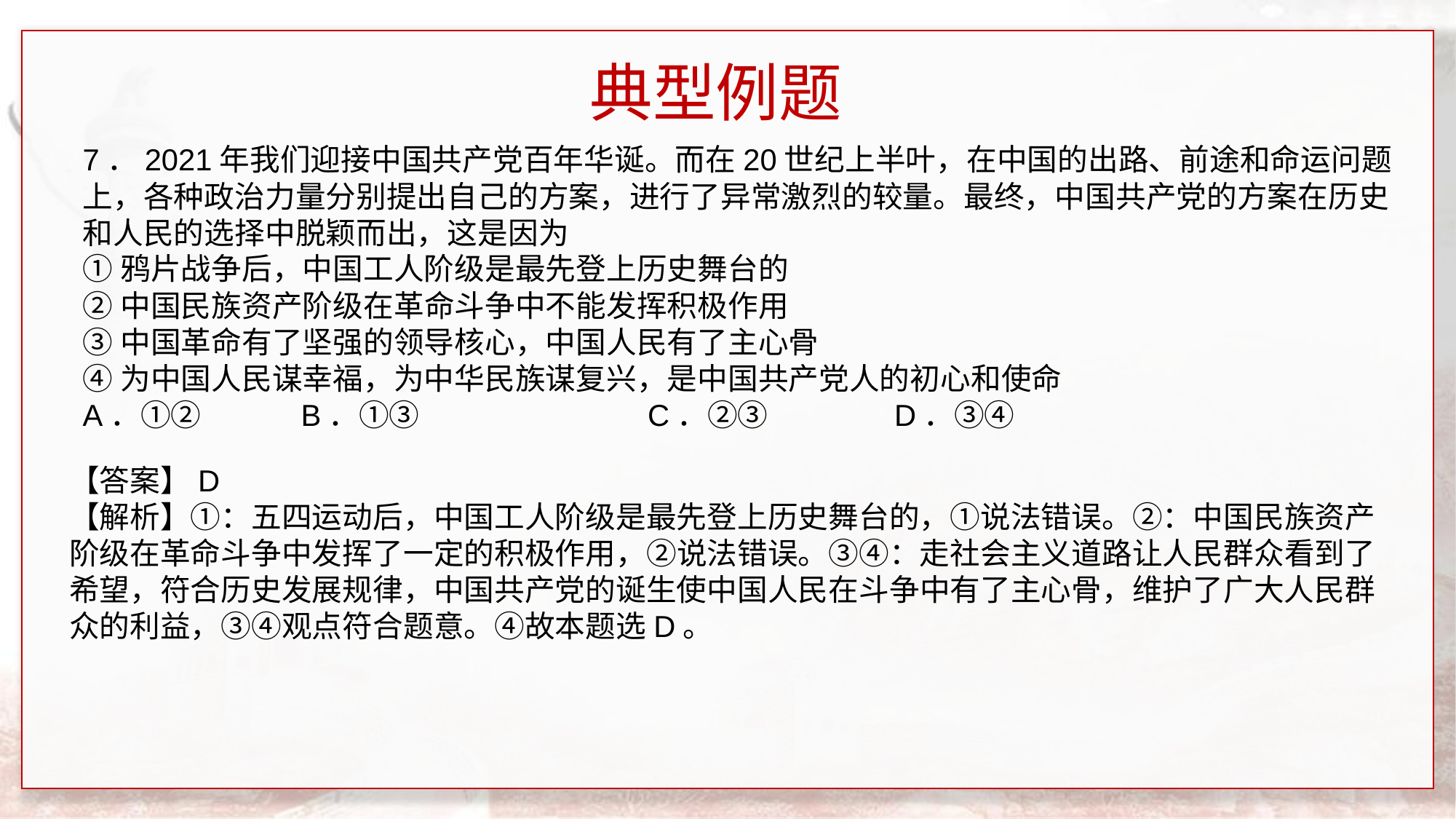

典型例题
7．2021年我们迎接中国共产党百年华诞。而在20世纪上半叶，在中国的出路、前途和命运问题上，各种政治力量分别提出自己的方案，进行了异常激烈的较量。最终，中国共产党的方案在历史和人民的选择中脱颖而出，这是因为
①鸦片战争后，中国工人阶级是最先登上历史舞台的
②中国民族资产阶级在革命斗争中不能发挥积极作用
③中国革命有了坚强的领导核心，中国人民有了主心骨
④为中国人民谋幸福，为中华民族谋复兴，是中国共产党人的初心和使命
A．①②	B．①③	                  C．②③	      D．③④
【答案】D
【解析】①：五四运动后，中国工人阶级是最先登上历史舞台的，①说法错误。②：中国民族资产阶级在革命斗争中发挥了一定的积极作用，②说法错误。③④：走社会主义道路让人民群众看到了希望，符合历史发展规律，中国共产党的诞生使中国人民在斗争中有了主心骨，维护了广大人民群众的利益，③④观点符合题意。④故本题选D。